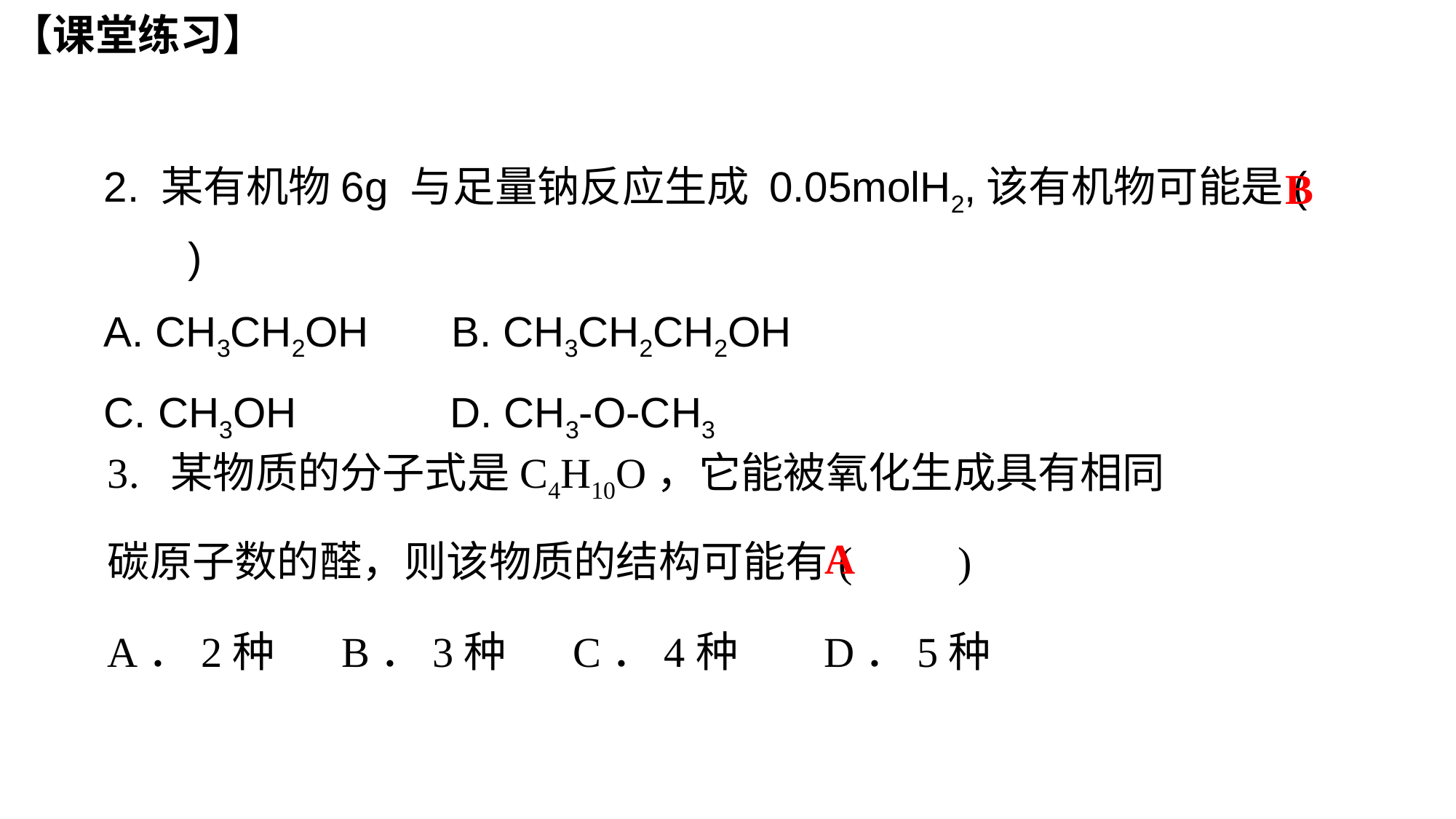

【课堂练习】
B
2. 某有机物6g 与足量钠反应生成 0.05molH2,该有机物可能是(       )
A. CH3CH2OH       B. CH3CH2CH2OH
C. CH3OH             D. CH3-O-CH3
3.  某物质的分子式是C4H10O，它能被氧化生成具有相同碳原子数的醛，则该物质的结构可能有(          )
A．2种      B．3种      C．4种        D．5种
A